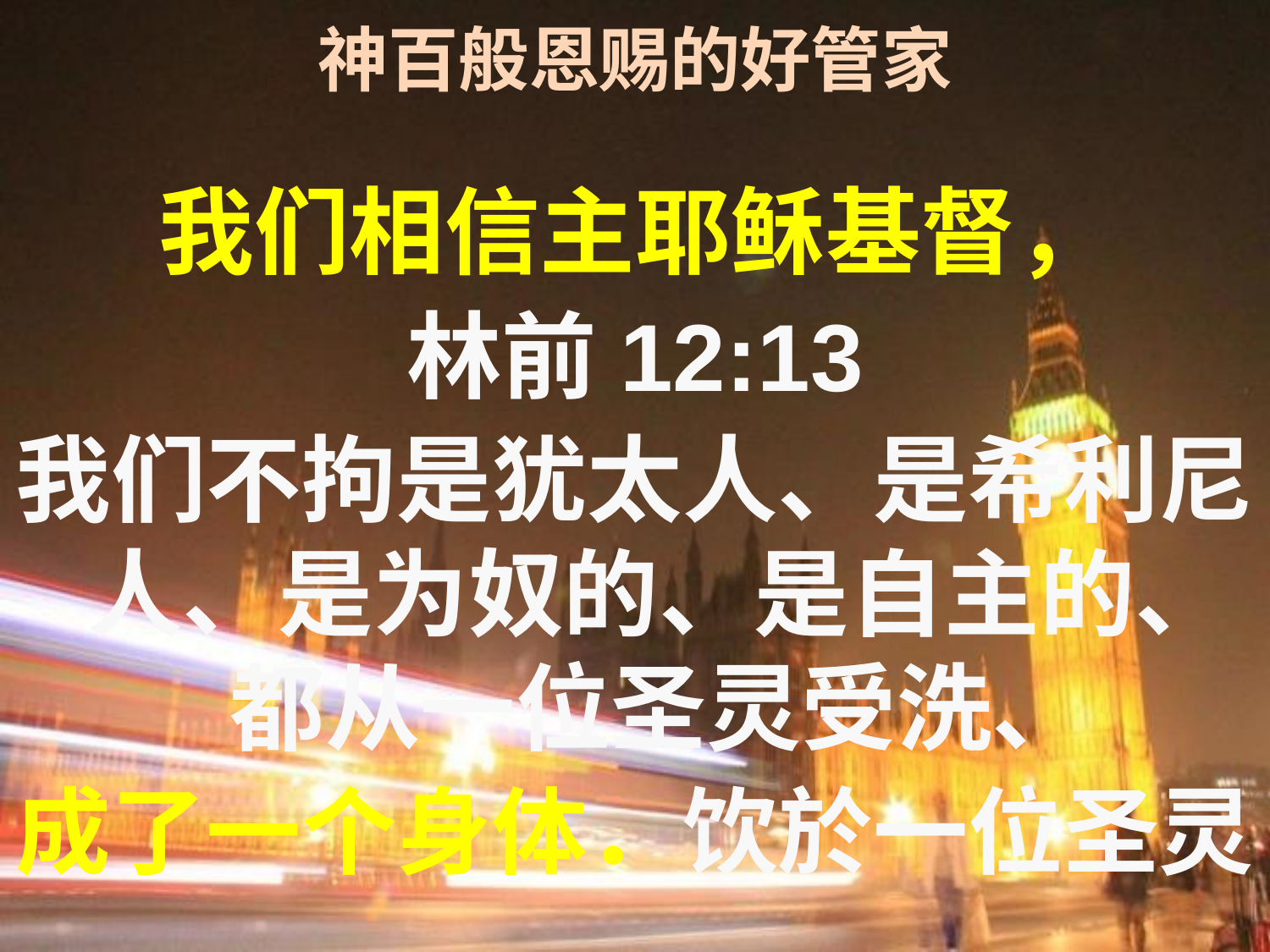

神百般恩赐的好管家
我们相信主耶稣基督，
林前12:13
我们不拘是犹太人、是希利尼人、是为奴的、是自主的、都从一位圣灵受洗、
成了一个身体．饮於一位圣灵